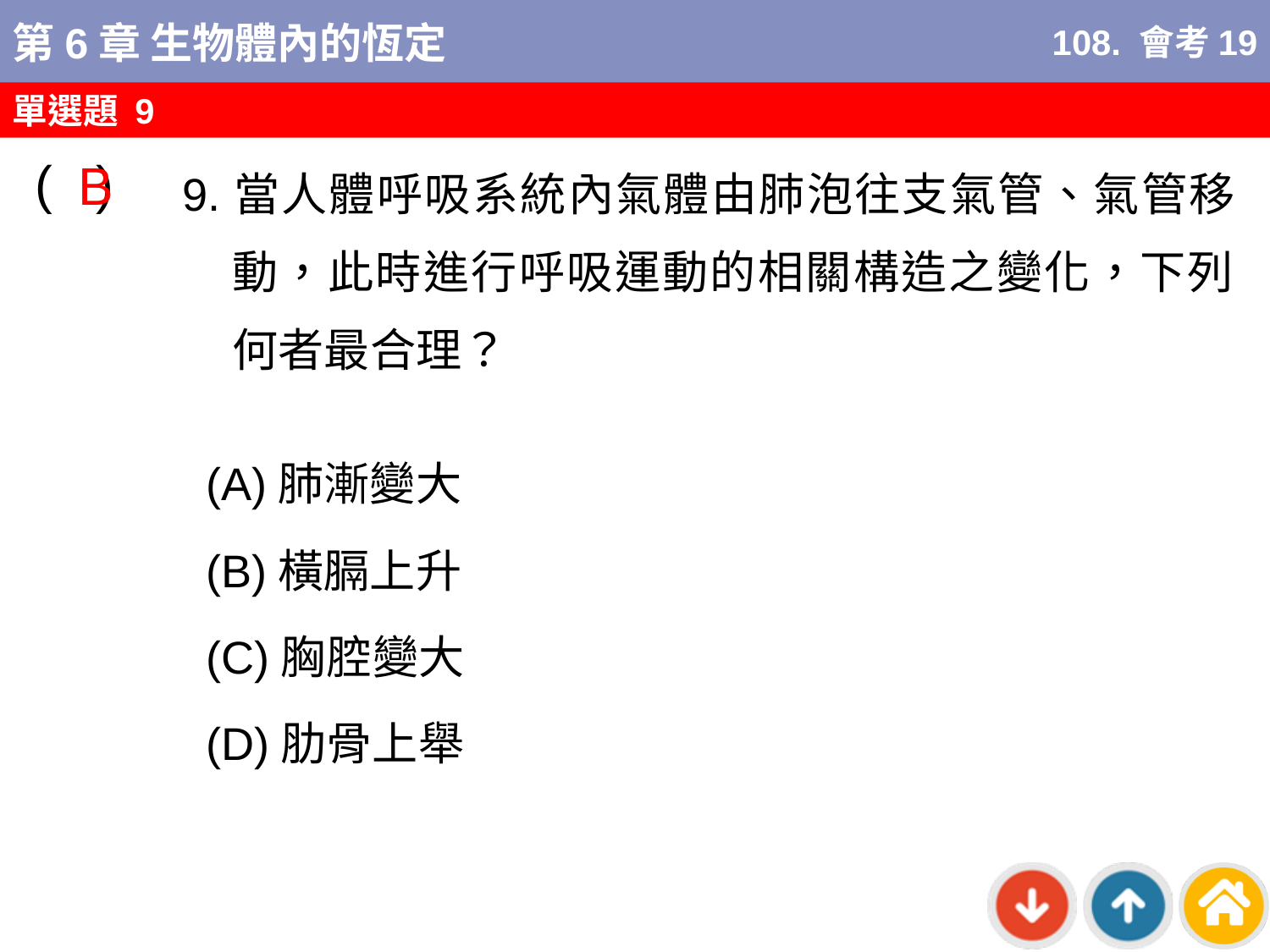

108. 會考19
單選題 9
B
(   )
9.當人體呼吸系統內氣體由肺泡往支氣管、氣管移動，此時進行呼吸運動的相關構造之變化，下列何者最合理？
(A)肺漸變大
(B)橫膈上升
(C)胸腔變大
(D)肋骨上舉